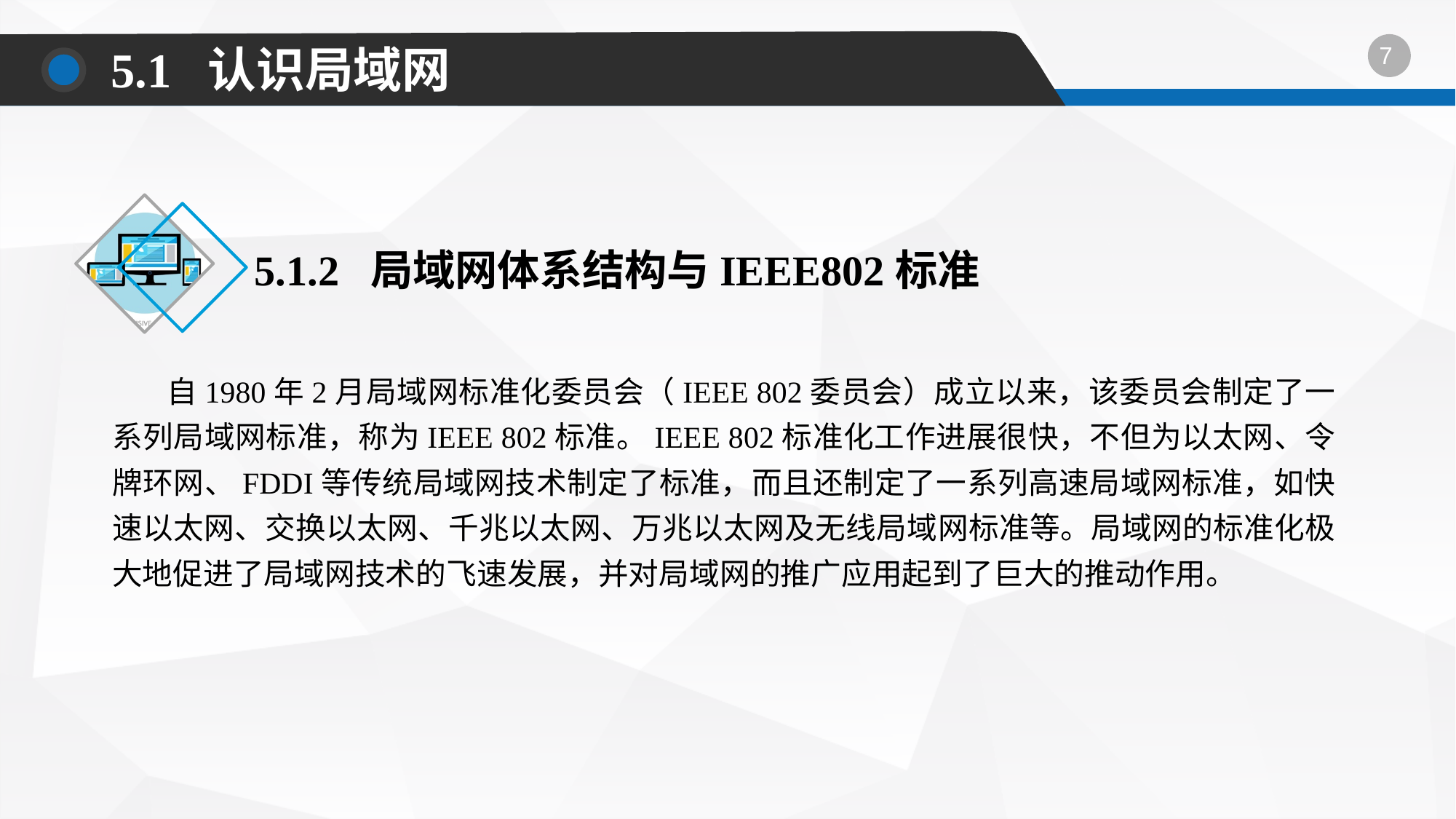

5.1  认识局域网

5.1.2  局域网体系结构与IEEE802标准
自1980年2月局域网标准化委员会（IEEE 802委员会）成立以来，该委员会制定了一系列局域网标准，称为IEEE 802标准。IEEE 802标准化工作进展很快，不但为以太网、令牌环网、FDDI等传统局域网技术制定了标准，而且还制定了一系列高速局域网标准，如快速以太网、交换以太网、千兆以太网、万兆以太网及无线局域网标准等。局域网的标准化极大地促进了局域网技术的飞速发展，并对局域网的推广应用起到了巨大的推动作用。